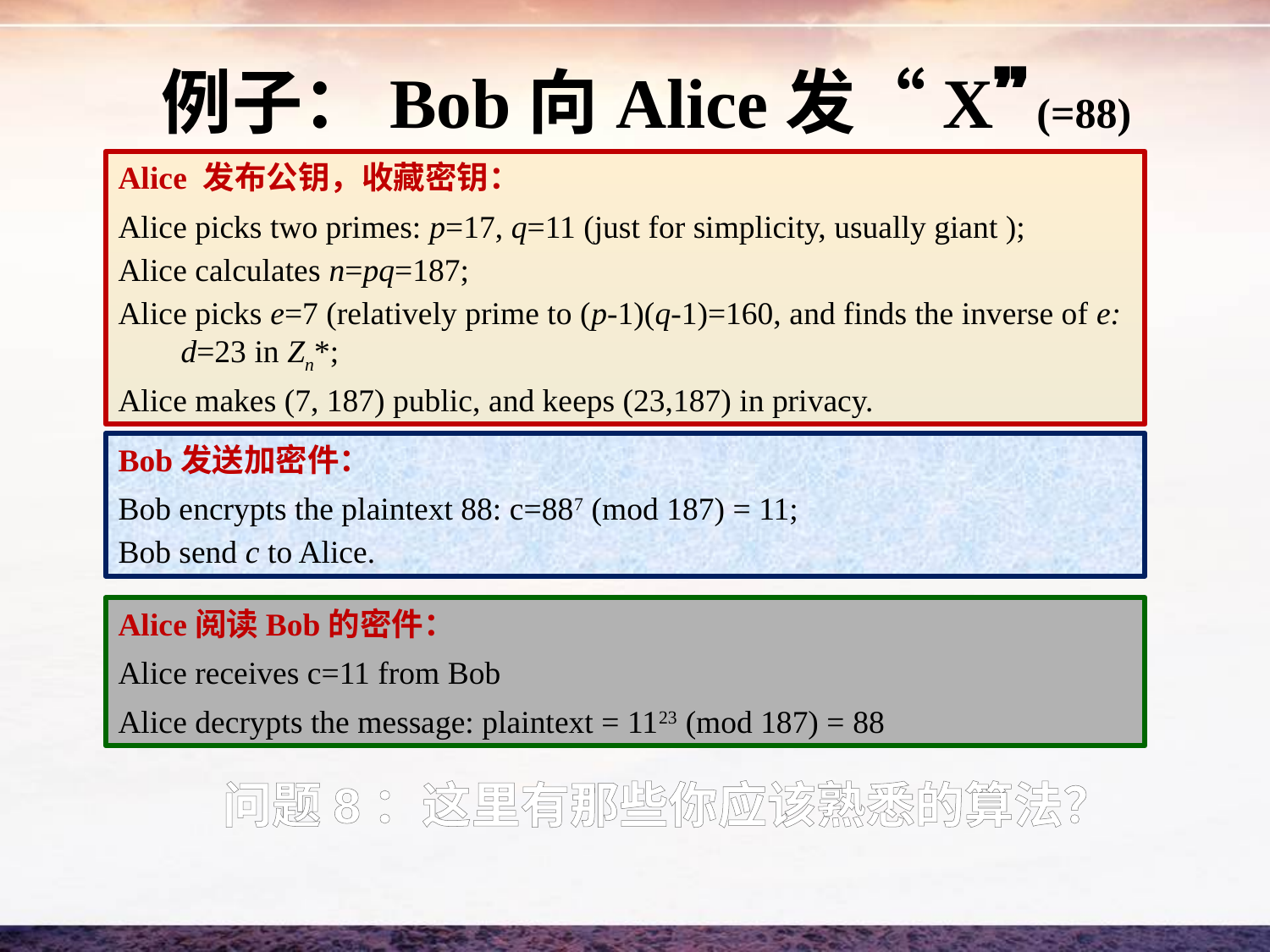

# 例子：Bob向Alice发“X” (=88)
Alice 发布公钥，收藏密钥：
Alice picks two primes: p=17, q=11 (just for simplicity, usually giant );
Alice calculates n=pq=187;
Alice picks e=7 (relatively prime to (p-1)(q-1)=160, and finds the inverse of e:  d=23 in Zn*;
Alice makes (7, 187) public, and keeps (23,187) in privacy.
Bob发送加密件：
Bob encrypts the plaintext 88: c=887 (mod 187) = 11;
Bob send c to Alice.
Alice阅读Bob的密件：
Alice receives c=11 from Bob
Alice decrypts the message: plaintext = 1123 (mod 187) = 88
问题8：这里有那些你应该熟悉的算法？